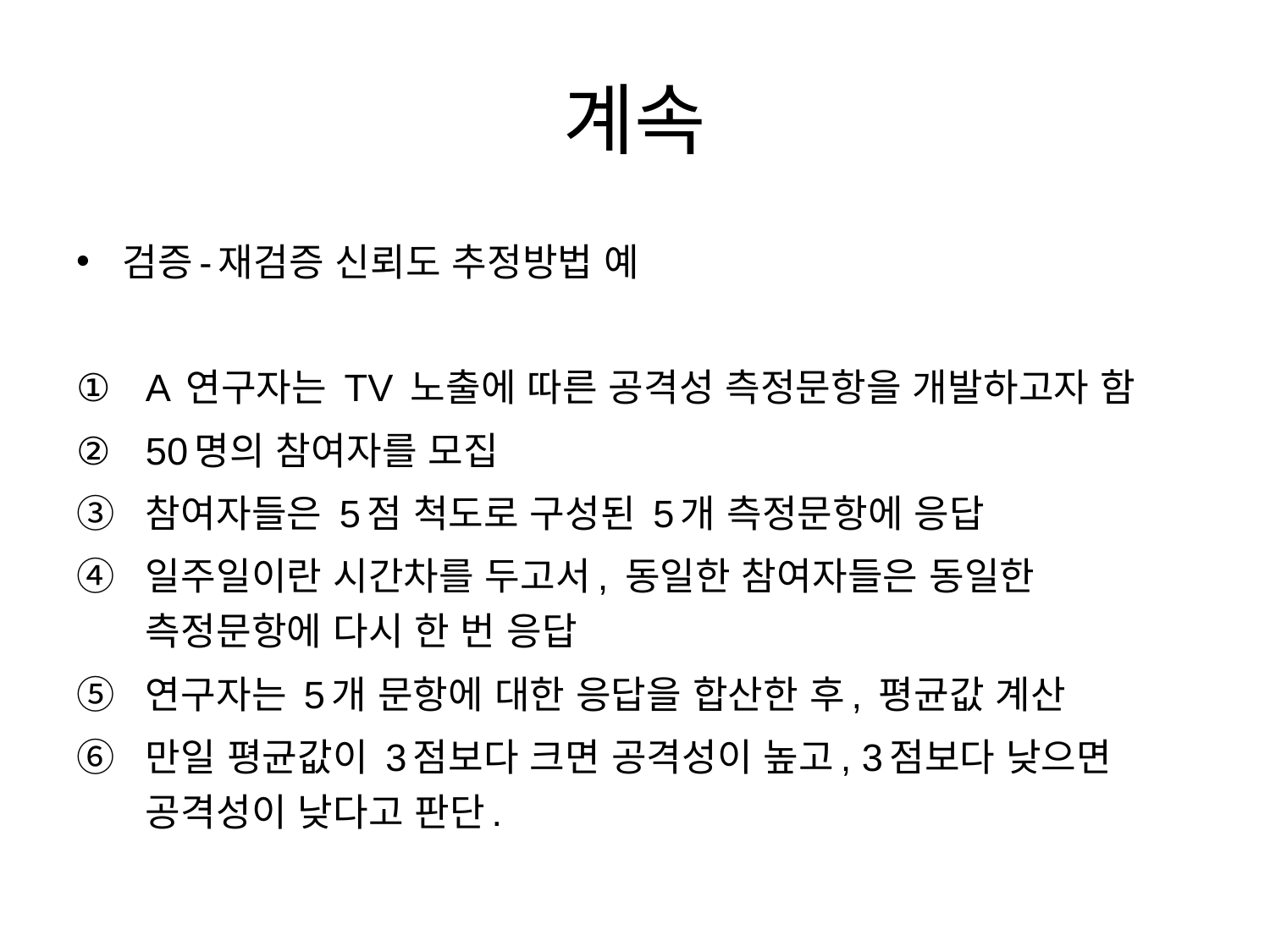

# 계속
검증-재검증 신뢰도 추정방법 예

A 연구자는 TV 노출에 따른 공격성 측정문항을 개발하고자 함
50명의 참여자를 모집
참여자들은 5점 척도로 구성된 5개 측정문항에 응답
일주일이란 시간차를 두고서, 동일한 참여자들은 동일한 측정문항에 다시 한 번 응답
연구자는 5개 문항에 대한 응답을 합산한 후, 평균값 계산
만일 평균값이 3점보다 크면 공격성이 높고, 3점보다 낮으면 공격성이 낮다고 판단.